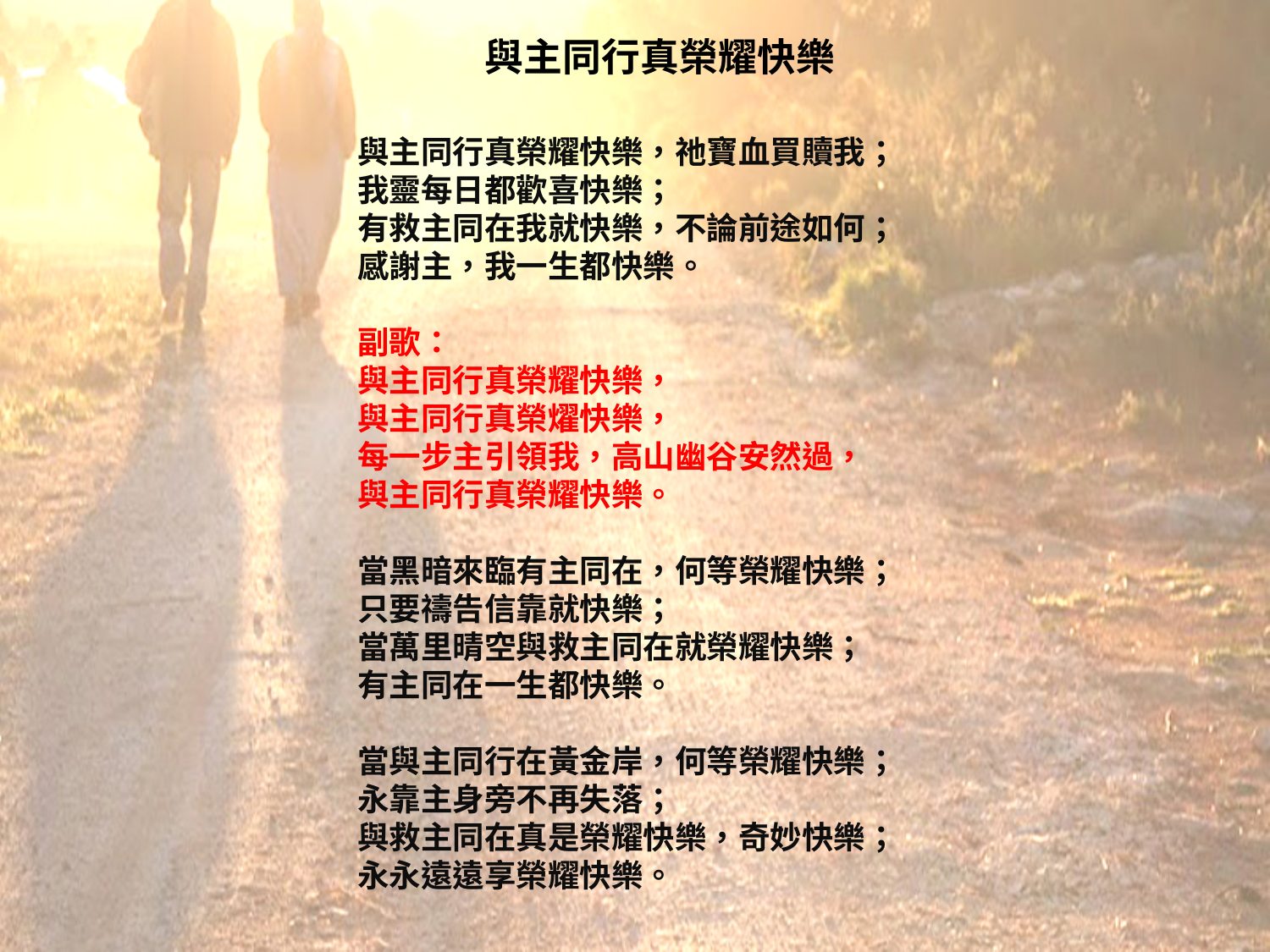

# 與主同行真榮耀快樂
與主同行真榮耀快樂，祂寶血買贖我；
我靈每日都歡喜快樂；
有救主同在我就快樂，不論前途如何；
感謝主，我一生都快樂。

副歌：
與主同行真榮耀快樂，
與主同行真榮燿快樂，
每一步主引領我，高山幽谷安然過，
與主同行真榮耀快樂。

當黑暗來臨有主同在，何等榮耀快樂；
只要禱告信靠就快樂；
當萬里晴空與救主同在就榮耀快樂；
有主同在一生都快樂。

當與主同行在黃金岸，何等榮耀快樂；
永靠主身旁不再失落；
與救主同在真是榮耀快樂，奇妙快樂；
永永遠遠享榮耀快樂。